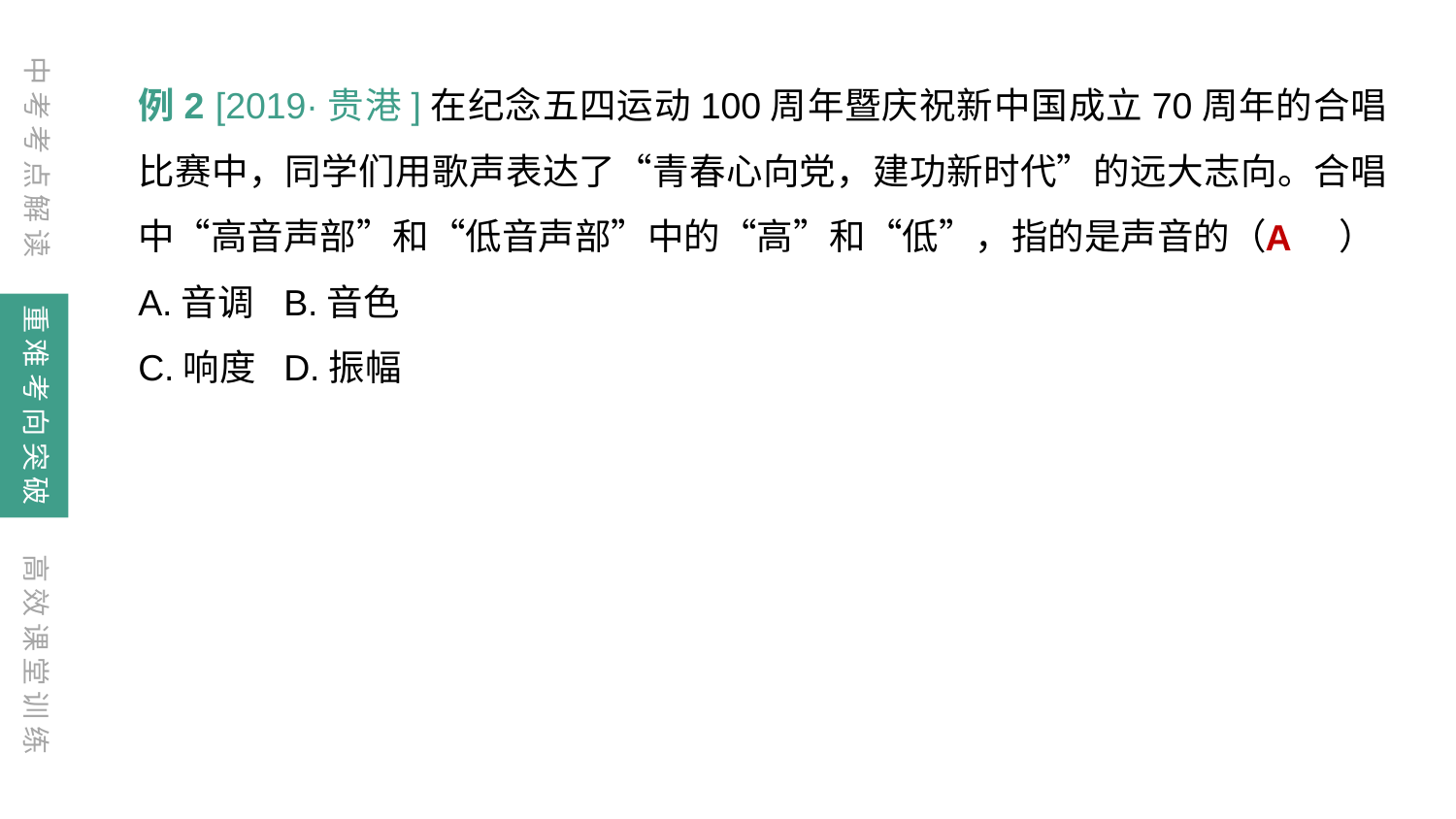

中考考点解读
例2 [2019·贵港]在纪念五四运动100周年暨庆祝新中国成立70周年的合唱比赛中，同学们用歌声表达了“青春心向党，建功新时代”的远大志向。合唱中“高音声部”和“低音声部”中的“高”和“低”，指的是声音的（　　）
A.音调	B.音色
C.响度	D.振幅
A
重难考向突破

高效课堂训练